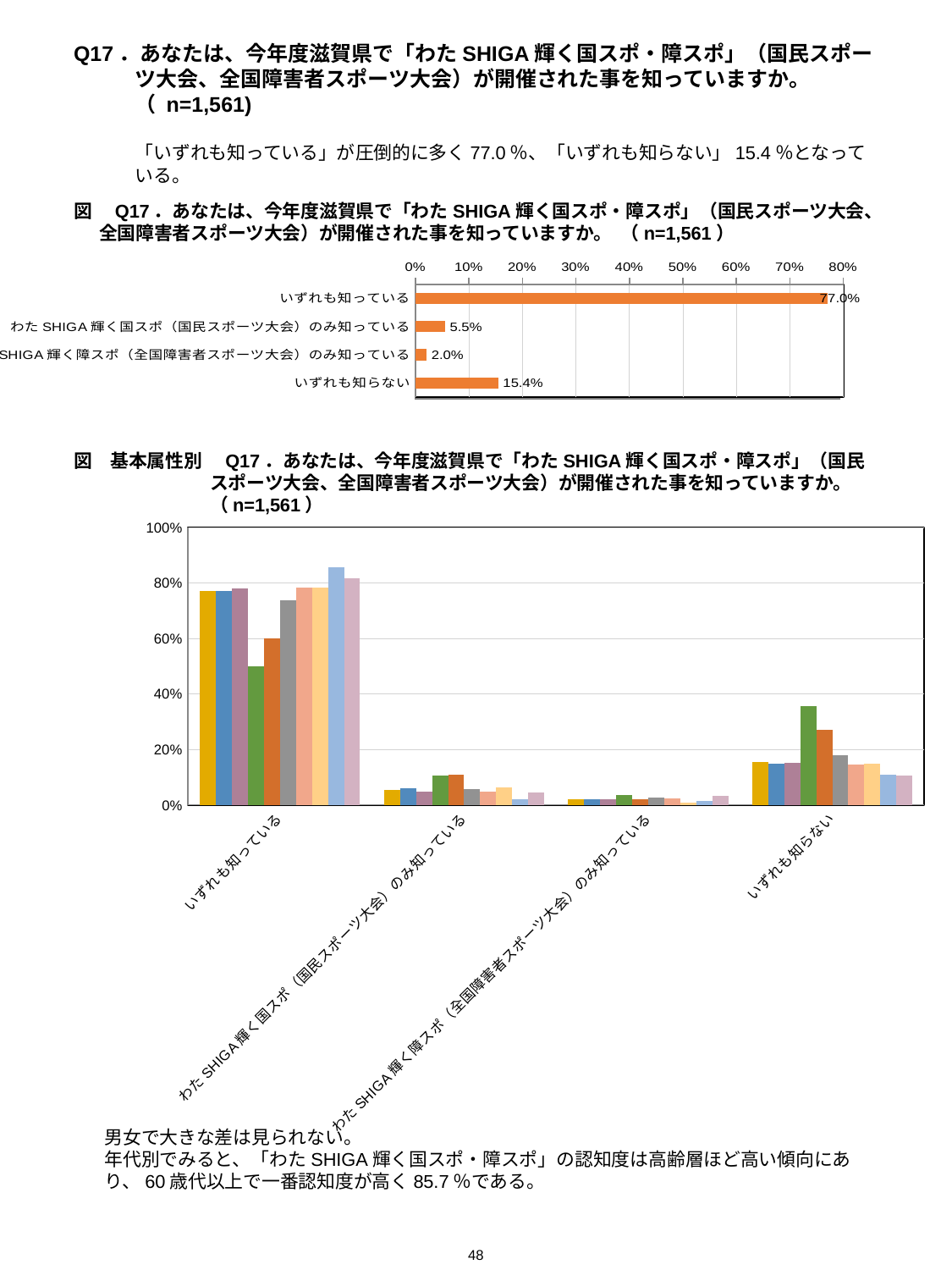

Q17．あなたは、今年度滋賀県で「わたSHIGA輝く国スポ・障スポ」（国民スポーツ大会、全国障害者スポーツ大会）が開催された事を知っていますか。（ n=1,561)
「いずれも知っている」が圧倒的に多く77.0％、「いずれも知らない」15.4％となっている。
図　Q17．あなたは、今年度滋賀県で「わたSHIGA輝く国スポ・障スポ」（国民スポーツ大会、全国障害者スポーツ大会）が開催された事を知っていますか。  （n=1,561）

### Chart

| Category |  |
|---|---|
| いずれも知っている | 77.00192184497116 |
| わたSHIGA輝く国スポ（国民スポーツ大会）のみ知っている | 5.509288917360666 |
| わたSHIGA輝く障スポ（全国障害者スポーツ大会）のみ知っている | 2.049967969250481 |
| いずれも知らない | 15.43882126841768 |
図　基本属性別　Q17．あなたは、今年度滋賀県で「わたSHIGA輝く国スポ・障スポ」（国民スポーツ大会、全国障害者スポーツ大会）が開催された事を知っていますか。 （n=1,561）

### Chart

| Category | 全体(n=1561) | 男性(n=736) | 女性(n=797) | 回答しない(n=28) | 18歳 - 20代(n=210) | 30代(n=259) | 40代(n=269) | 50代(n=270) | 60代(n=279) | 70代以上(n=274) |
|---|---|---|---|---|---|---|---|---|---|---|
| いずれも知っている | 77.00192184497116 | 77.03804347826087 | 77.91718946047678 | 50.0 | 60.0 | 73.74517374517374 | 78.43866171003717 | 78.14814814814815 | 85.66308243727599 | 81.75182481751824 |
| わたSHIGA輝く国スポ（国民スポーツ大会）のみ知っている | 5.509288917360666 | 5.978260869565218 | 4.893350062735258 | 10.714285714285715 | 10.952380952380953 | 5.7915057915057915 | 4.83271375464684 | 6.296296296296297 | 2.150537634408602 | 4.37956204379562 |
| わたSHIGA輝く障スポ（全国障害者スポーツ大会）のみ知っている | 2.049967969250481 | 2.0380434782608696 | 2.0075282308657467 | 3.5714285714285716 | 1.9047619047619047 | 2.7027027027027026 | 2.2304832713754648 | 0.7407407407407408 | 1.4336917562724014 | 3.2846715328467155 |
| いずれも知らない | 15.43882126841768 | 14.945652173913043 | 15.181932245922209 | 35.714285714285715 | 27.142857142857142 | 17.76061776061776 | 14.49814126394052 | 14.814814814814815 | 10.75268817204301 | 10.583941605839415 |
男女で大きな差は見られない。
年代別でみると、「わたSHIGA輝く国スポ・障スポ」の認知度は高齢層ほど高い傾向にあり、60歳代以上で一番認知度が高く85.7％である。
48